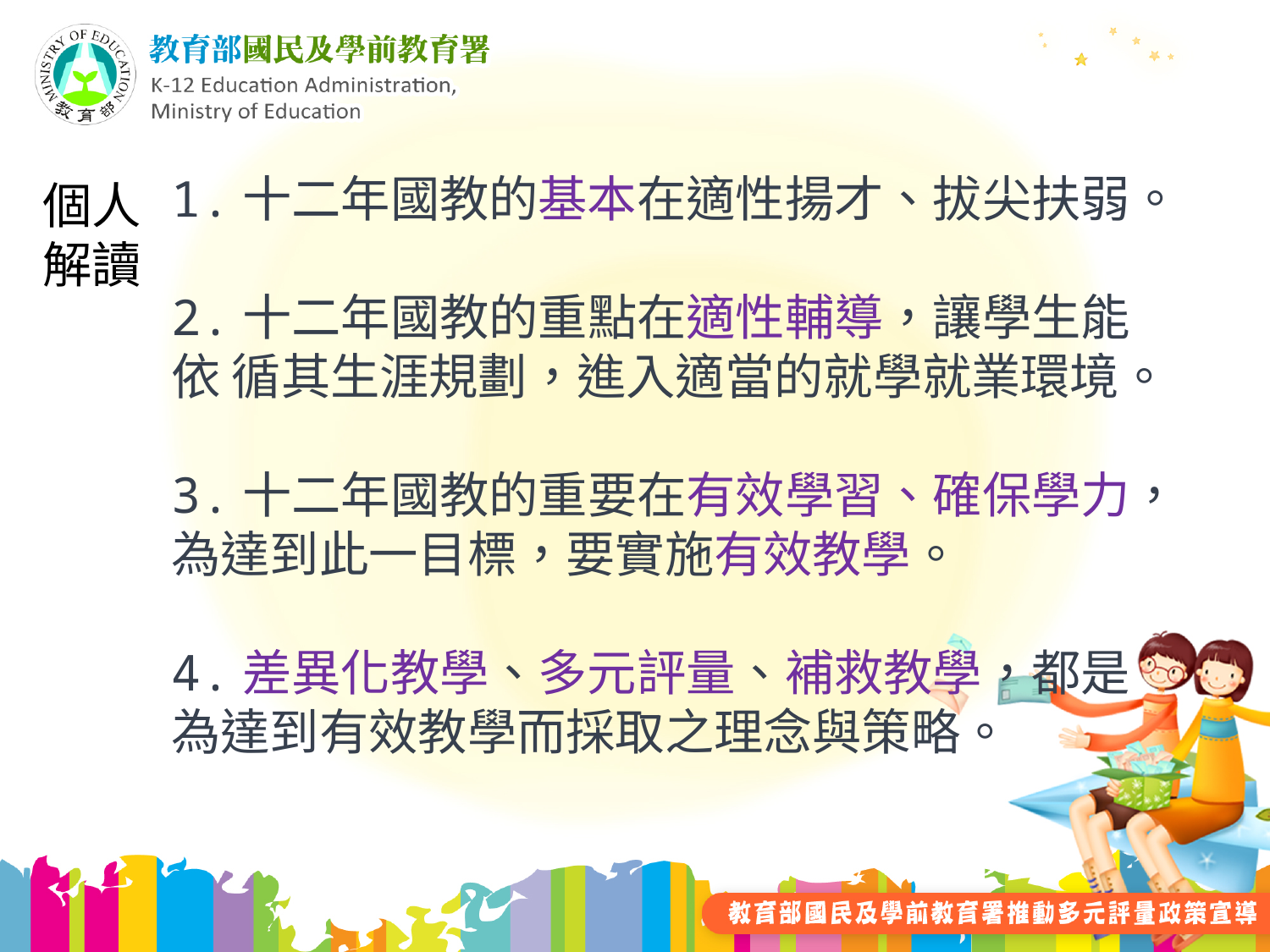

1.十二年國教的基本在適性揚才、拔尖扶弱。
2.十二年國教的重點在適性輔導，讓學生能依 循其生涯規劃，進入適當的就學就業環境。
3.十二年國教的重要在有效學習、確保學力，為達到此一目標，要實施有效教學。
4.差異化教學、多元評量、補救教學，都是為達到有效教學而採取之理念與策略。
個人
解讀